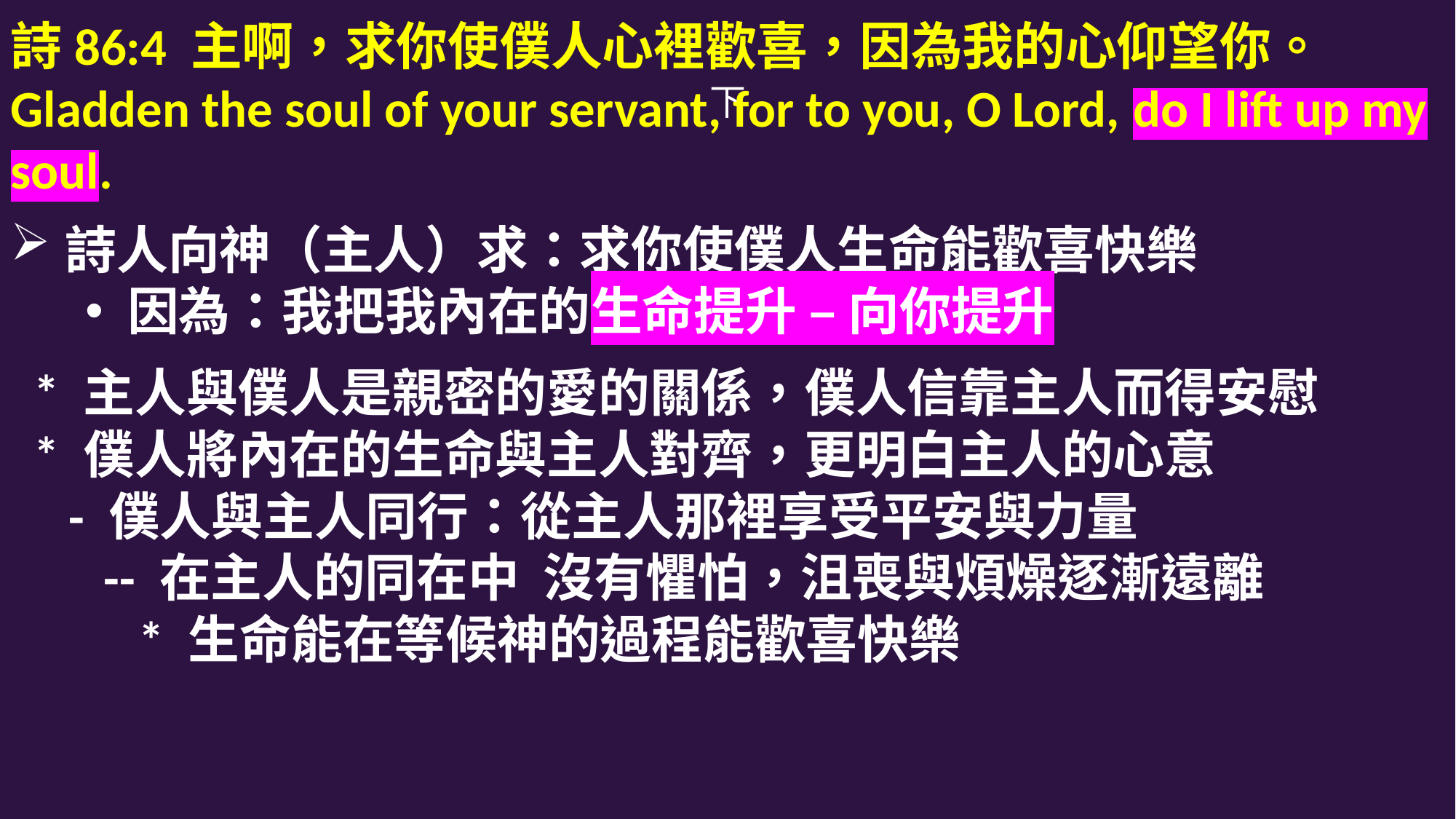

詩86:4 主啊，求你使僕人心裡歡喜，因為我的心仰望你。
Gladden the soul of your servant, for to you, O Lord, do I lift up my soul.

詩人向神（主人）求：求你使僕人生命能歡喜快樂
 因為：我把我內在的生命提升 – 向你提升

  * 主人與僕人是親密的愛的關係，僕人信靠主人而得安慰
  * 僕人將內在的生命與主人對齊，更明白主人的心意
     - 僕人與主人同行：從主人那裡享受平安與力量
        -- 在主人的同在中  沒有懼怕，沮喪與煩燥逐漸遠離
           * 生命能在等候神的過程能歡喜快樂

# 下